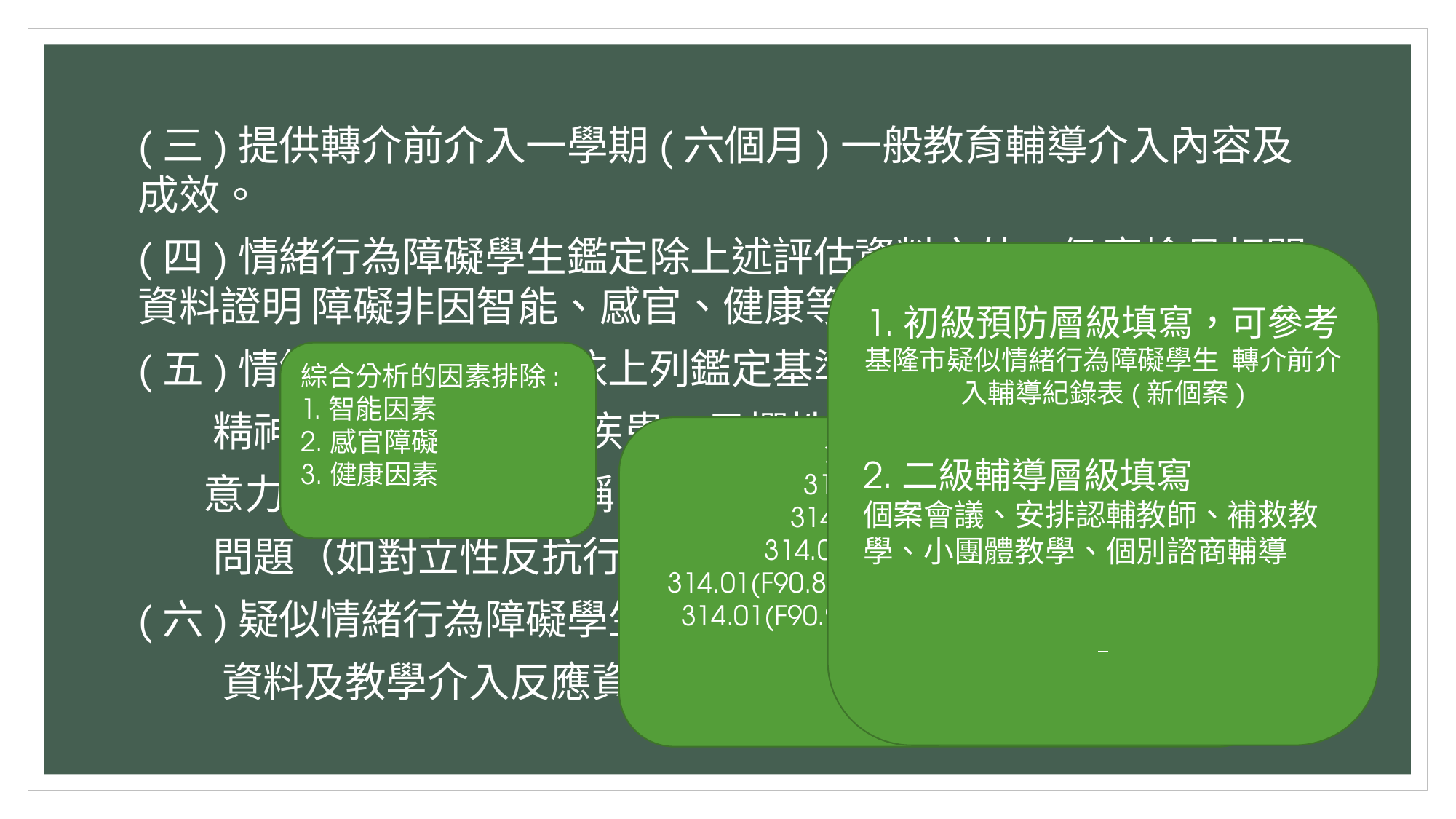

(三)提供轉介前介入一學期(六個月)一般教育輔導介入內容及成效。
(四)情緒行為障礙學生鑑定除上述評估資料之外，仍應檢具相關資料證明 障礙非因智能、感官、健康等  因素直接造成之結果。
(五)情緒行為障礙亞型依上列鑑定基準區分如下：
       精神性疾患、情感性疾患、畏懼性疾患、焦慮性疾患、注
      意力缺陷過動症（簡稱ADHD）、其他持續性之情緒或行為
       問題（如對立性反抗行為、選擇性緘默症…等）。
(六)疑似情緒行為障礙學生服務至少滿一學期後，檢具最新評估
        資料及教學介入反應資料提報再鑑定。

1.初級預防層級填寫，可參考
基隆市疑似情緒行為障礙學生  轉介前介入輔導紀錄表(新個案)

2.二級輔導層級填寫
個案會議、安排認輔教師、補救教學、小團體教學、個別諮商輔導

綜合分析的因素排除:
1.智能因素
2.感官障礙
3.健康因素

注意力不足/過動症
314.01(F90.2)混合表現
314.00(F90.0)不專注主顯
314.01(F90.1)過動/衝動主顯
314.01(F90.8)其他特定的注意力不足/過動症
314.01(F90.9)非特定的注意力不足/過動症